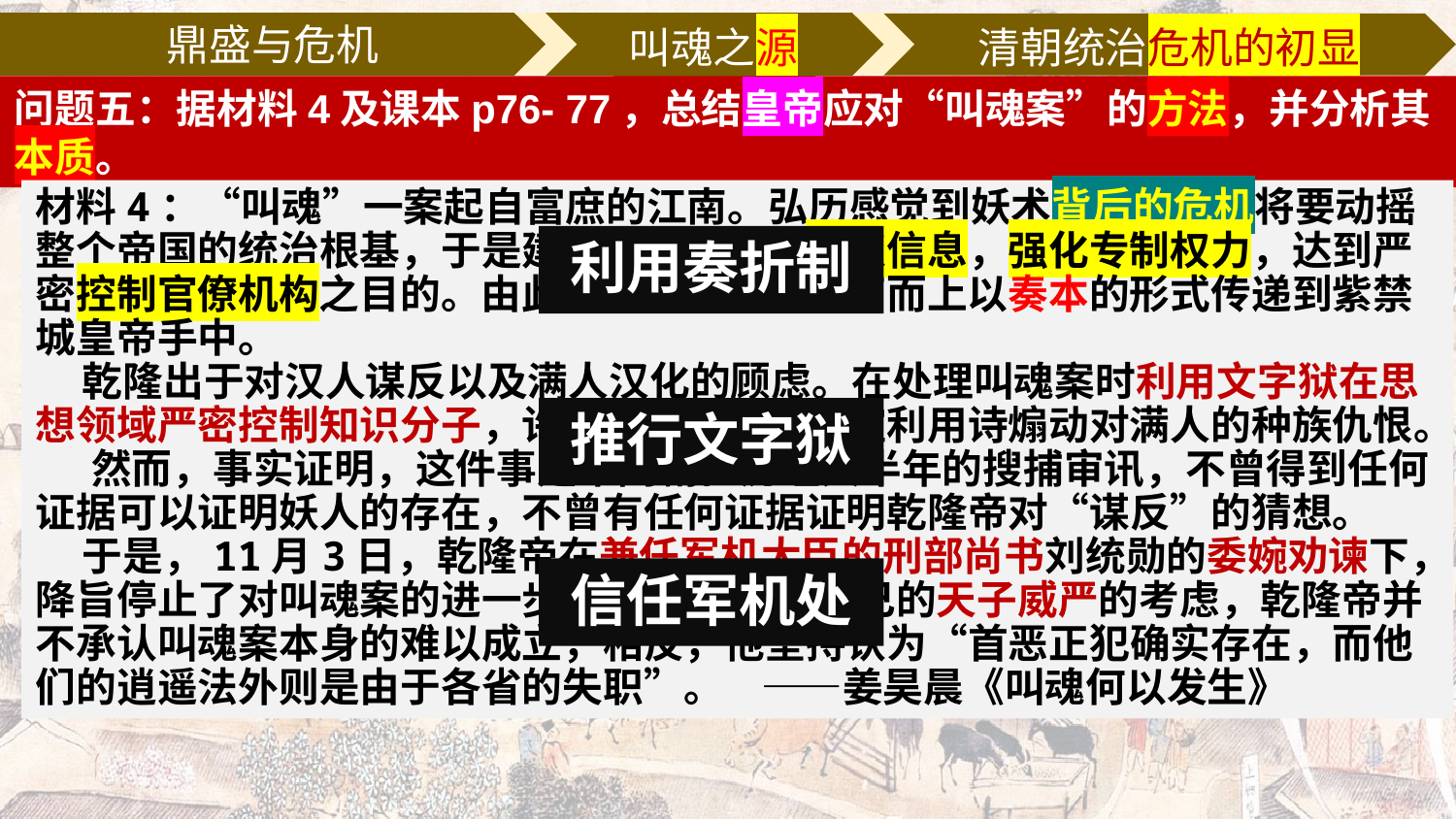

鼎盛与危机

叫魂之源

清朝统治危机的初显
问题五：据材料4及课本p76- 77，总结皇帝应对“叫魂案”的方法，并分析其本质。
材料4：“叫魂”一案起自富庶的江南。弘历感觉到妖术背后的危机将要动摇整个帝国的统治根基，于是建立了各种渠道获取信息，强化专制权力，达到严密控制官僚机构之目的。由此“叫魂”事件自下而上以奏本的形式传递到紫禁城皇帝手中。
    乾隆出于对汉人谋反以及满人汉化的顾虑。在处理叫魂案时利用文字狱在思想领域严密控制知识分子，许多汉人学者被指控利用诗煽动对满人的种族仇恨。
     然而，事实证明，这件事是个闹剧。历经大半年的搜捕审讯，不曾得到任何证据可以证明妖人的存在，不曾有任何证据证明乾隆帝对“谋反”的猜想。
    于是，11月3日，乾隆帝在兼任军机大臣的刑部尚书刘统勋的委婉劝谏下，降旨停止了对叫魂案的进一步审讯。 出于对自己的天子威严的考虑，乾隆帝并不承认叫魂案本身的难以成立，相反，他坚持认为“首恶正犯确实存在，而他们的逍遥法外则是由于各省的失职”。    ——姜昊晨《叫魂何以发生》
利用奏折制
推行文字狱
信任军机处